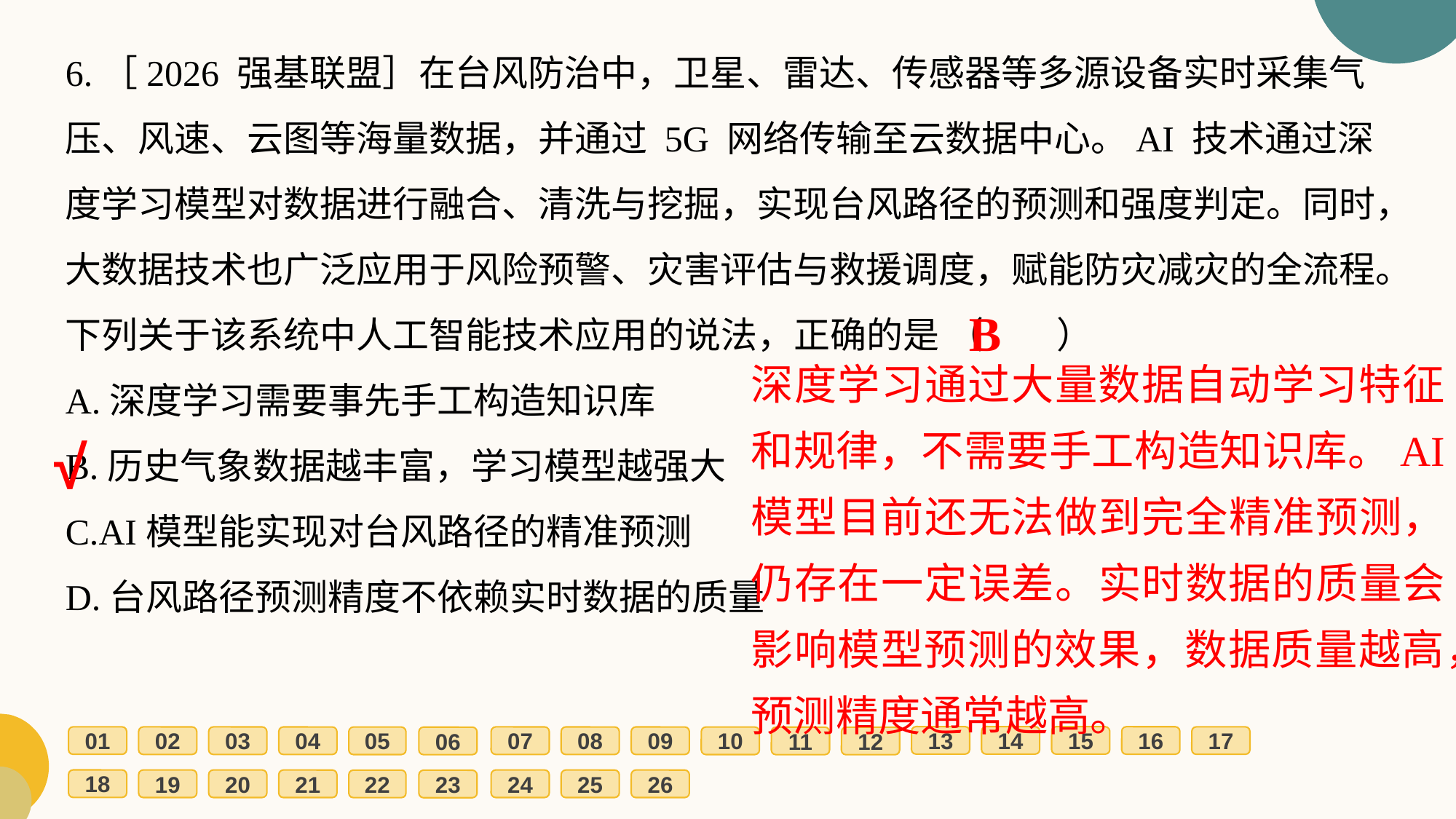

6.［2026 强基联盟］在台风防治中，卫星、雷达、传感器等多源设备实时采集气压、风速、云图等海量数据，并通过 5G 网络传输至云数据中心。AI 技术通过深度学习模型对数据进行融合、清洗与挖掘，实现台风路径的预测和强度判定。同时，大数据技术也广泛应用于风险预警、灾害评估与救援调度，赋能防灾减灾的全流程。下列关于该系统中人工智能技术应用的说法，正确的是 （　　）
A.深度学习需要事先手工构造知识库
B.历史气象数据越丰富，学习模型越强大
C.AI模型能实现对台风路径的精准预测
D.台风路径预测精度不依赖实时数据的质量
B
深度学习通过大量数据自动学习特征和规律，不需要手工构造知识库。AI 模型目前还无法做到完全精准预测，仍存在一定误差。实时数据的质量会影响模型预测的效果，数据质量越高，预测精度通常越高。
√